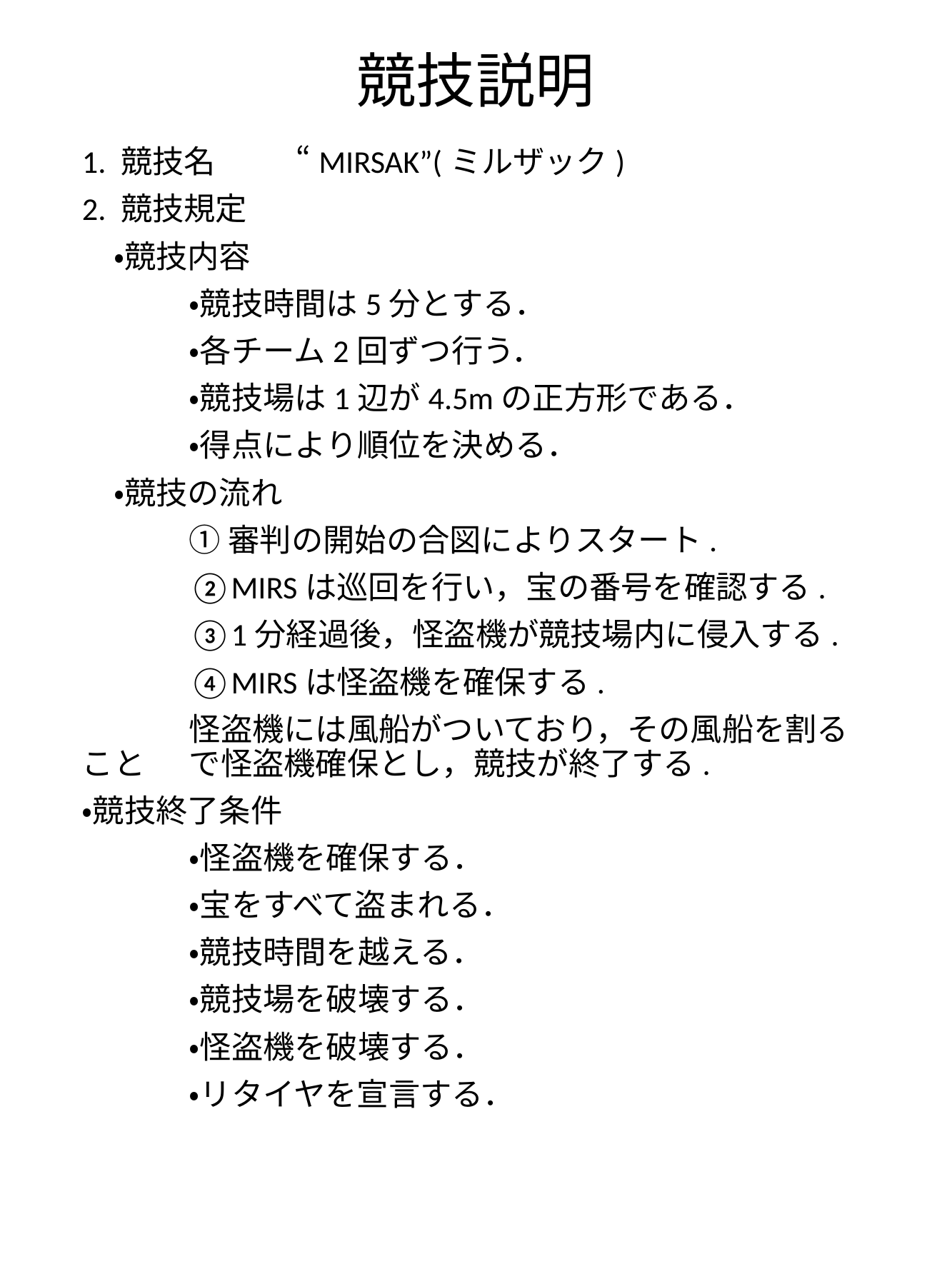

# 競技説明
1. 競技名	“MIRSAK”(ミルザック)
2. 競技規定
　・競技内容
	・競技時間は5分とする．
	・各チーム2回ずつ行う．
	・競技場は1辺が4.5mの正方形である．
	・得点により順位を決める．
　・競技の流れ
	①審判の開始の合図によりスタート.
	②MIRSは巡回を行い，宝の番号を確認する.
	③1分経過後，怪盗機が競技場内に侵入する.
	④MIRSは怪盗機を確保する.
	怪盗機には風船がついており，その風船を割ること	で怪盗機確保とし，競技が終了する.
・競技終了条件
	・怪盗機を確保する．
	・宝をすべて盗まれる．
	・競技時間を越える．
	・競技場を破壊する．
	・怪盗機を破壊する．
	・リタイヤを宣言する．